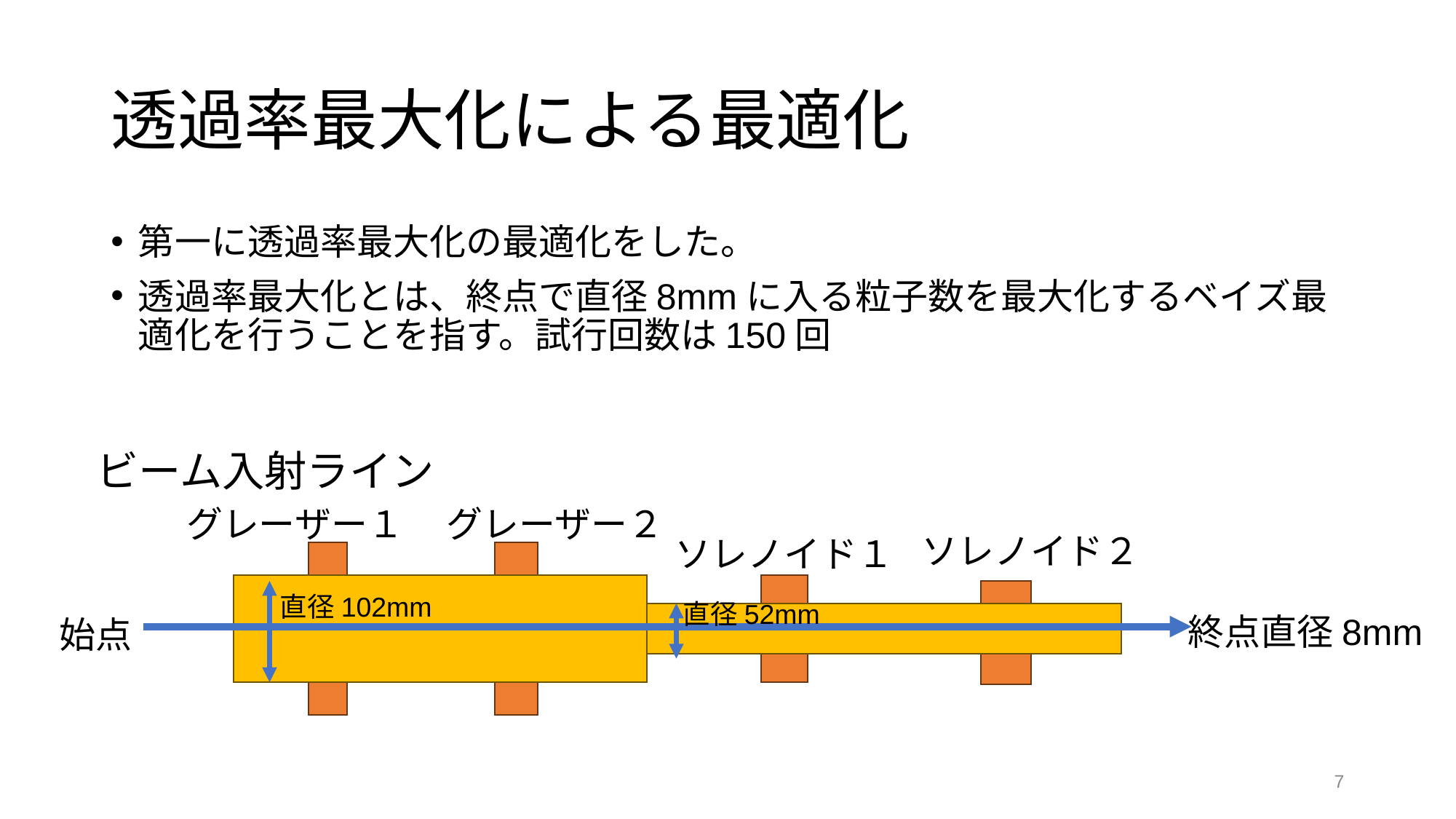

# 透過率最大化による最適化
第一に透過率最大化の最適化をした。
透過率最大化とは、終点で直径8mmに入る粒子数を最大化するベイズ最適化を行うことを指す。試行回数は150回

ビーム入射ライン
グレーザー１
グレーザー２
ソレノイド２
ソレノイド１

直径102mm
直径52mm

終点直径8mm
始点
7